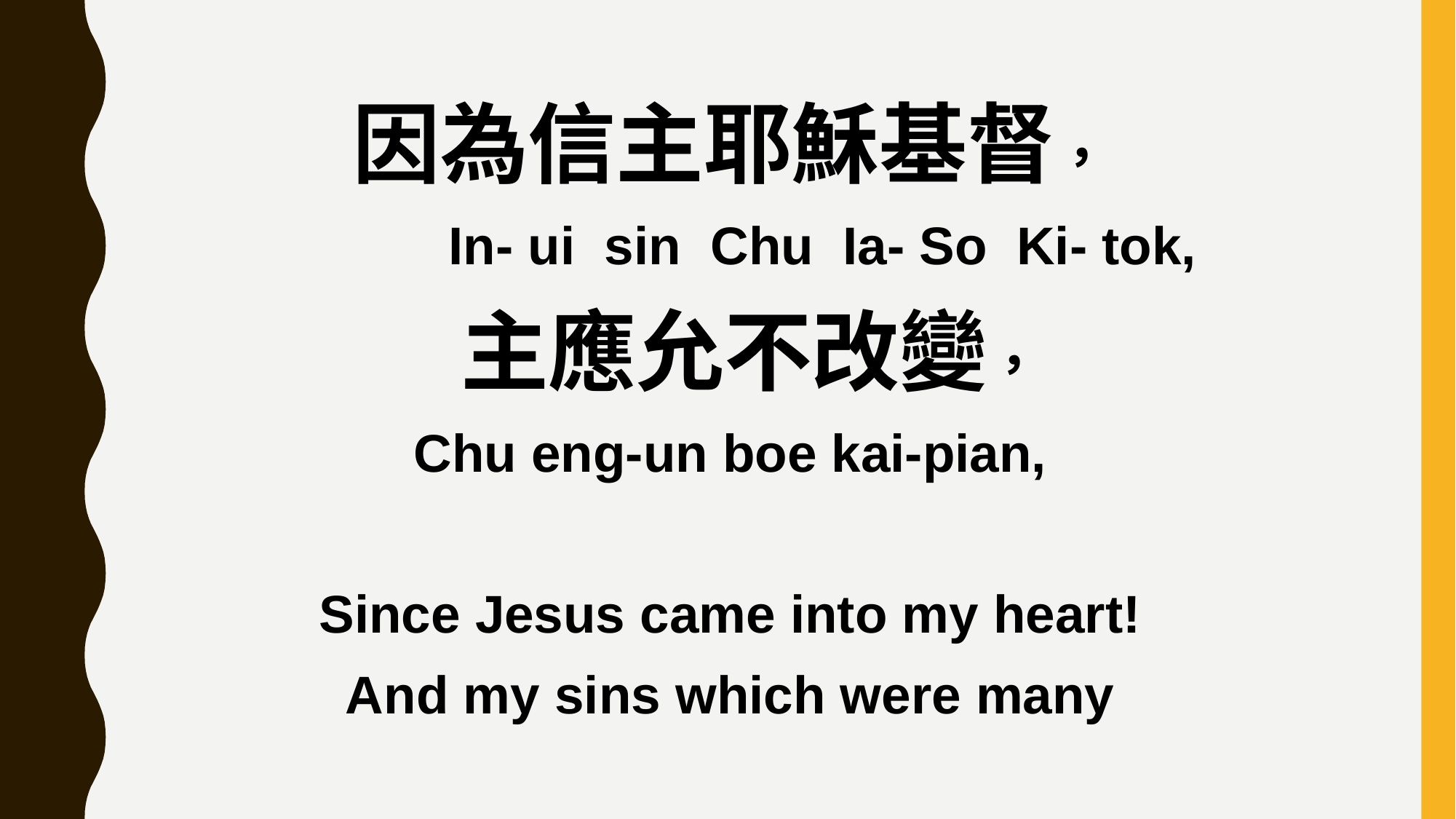

因為信主耶穌基督，
                 In- ui  sin  Chu  Ia- So  Ki- tok,
 主應允不改變，
Chu eng-un boe kai-pian,

Since Jesus came into my heart!
And my sins which were many